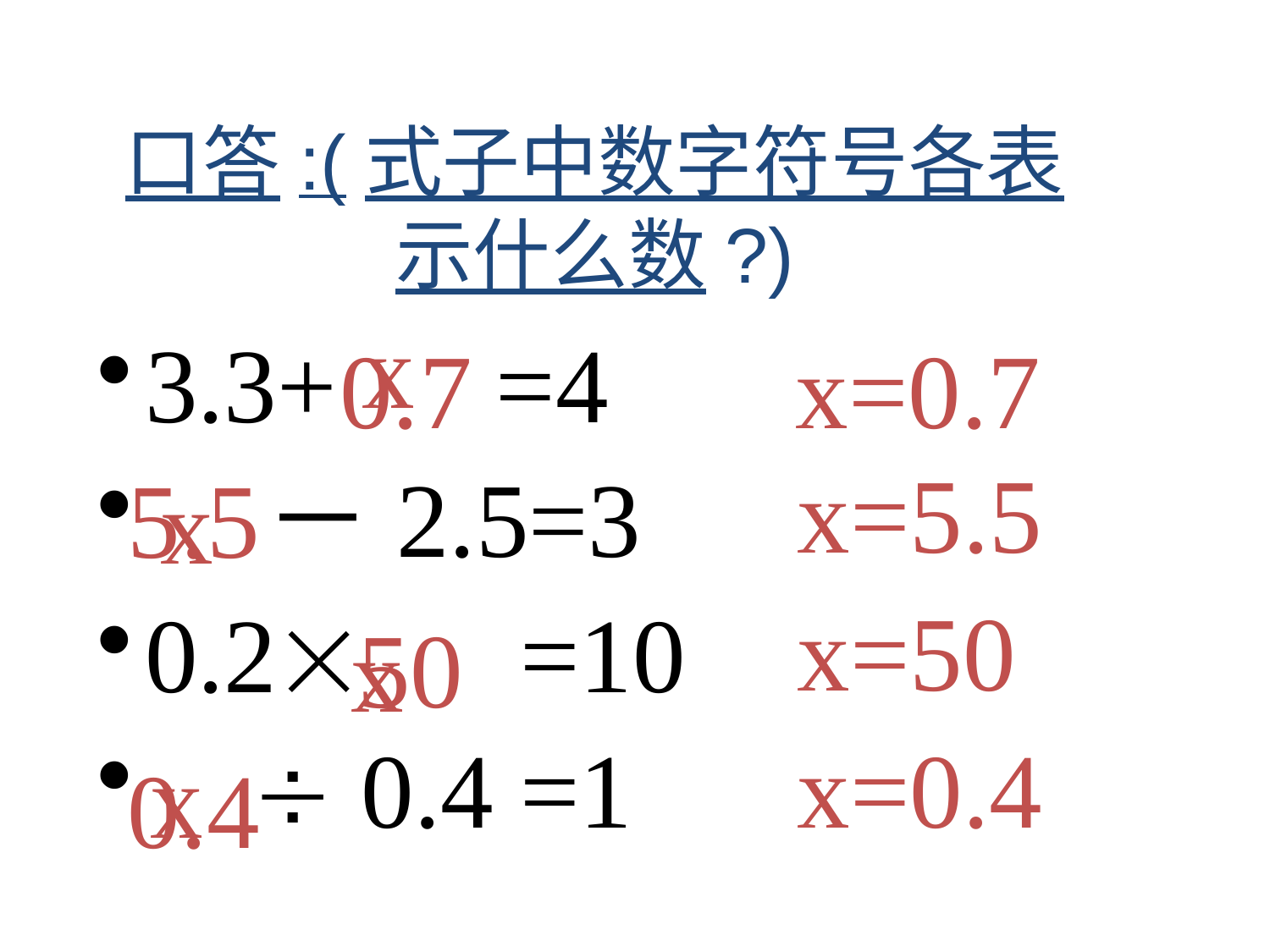

口答:(式子中数字符号各表示什么数?)
x
0.7
x=0.7
3.3+      =4
    －2.5=3
0.2×      =10
    ÷ 0.4 =1
x=5.5
5.5
x
x=50
50
x
x=0.4
x
0.4